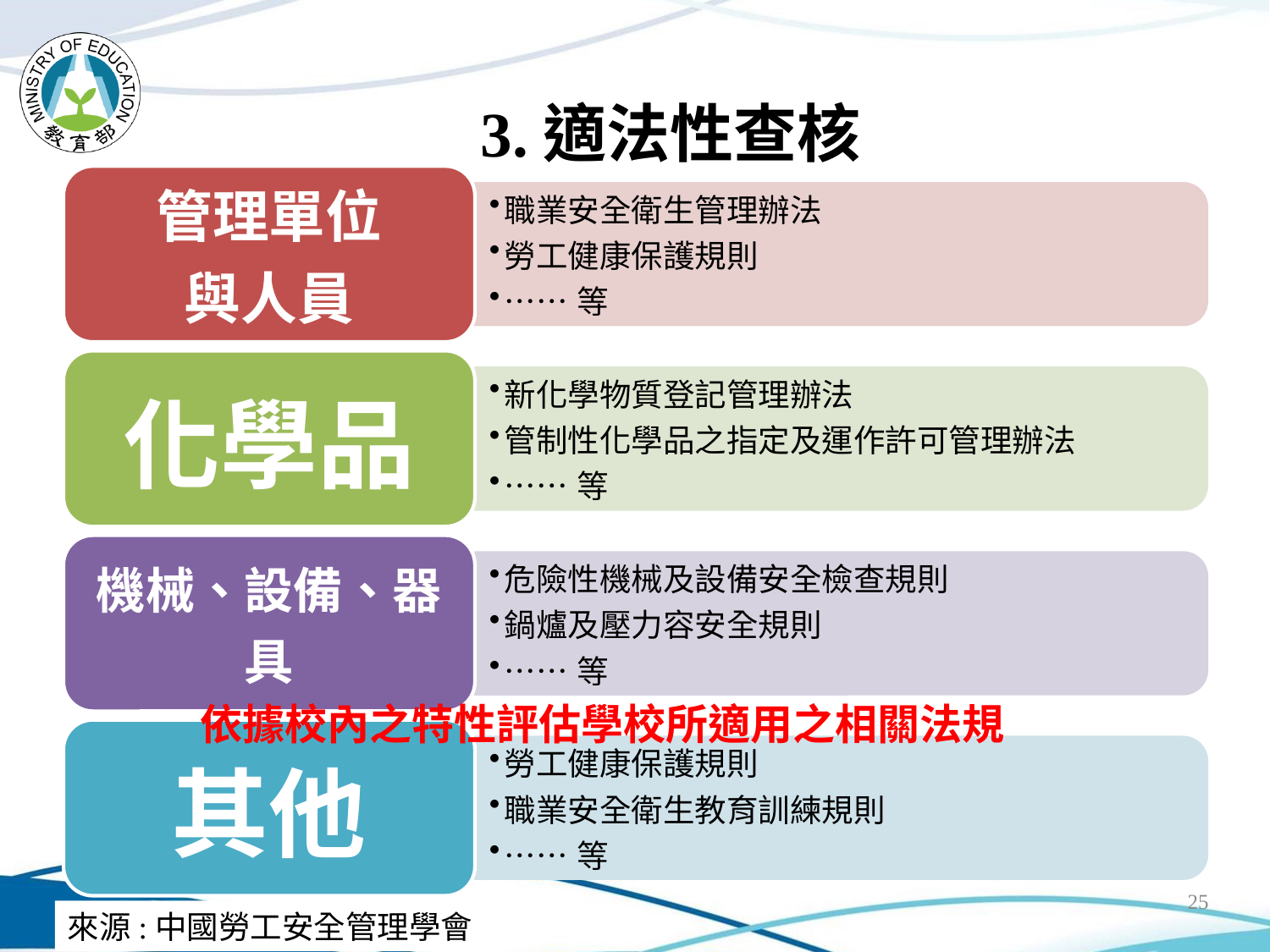

# 3.適法性查核
管理單位
與人員
職業安全衛生管理辦法
勞工健康保護規則
化學品
新化學物質登記管理辦法
管制性化學品之指定及運作許可管理辦法
機械、設備、器具
危險性機械及設備安全檢查規則
……等
其他
勞工健康保護規則
……等
……等
……等
職業安全衛生教育訓練規則
鍋爐及壓力容安全規則
依據校內之特性評估學校所適用之相關法規
25
來源:中國勞工安全管理學會